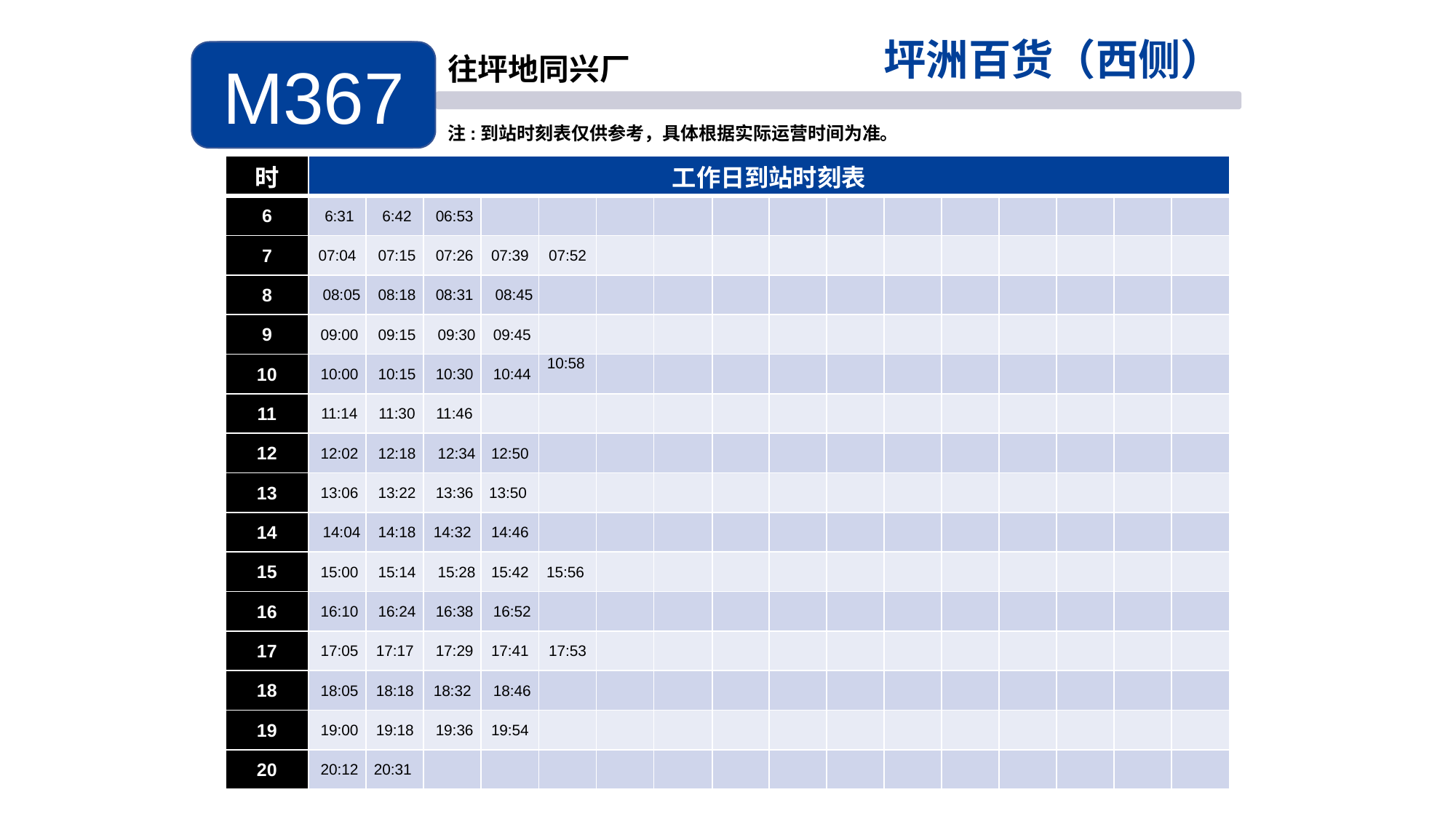

坪洲百货（西侧）
M367
B671
往坪地同兴厂

注:到站时刻表仅供参考，具体根据实际运营时间为准。
| 时 | 工作日到站时刻表 |  |  |  |  |  |  |  |  |  |  |  |  |  |  |  |
| --- | --- | --- | --- | --- | --- | --- | --- | --- | --- | --- | --- | --- | --- | --- | --- | --- |
| 6 | 6:31 | 6:42 | 06:53 |  |  |  |  |  |  |  |  |  |  |  |  |  |
| 7 | 07:04 | 07:15 | 07:26 | 07:39 | 07:52 |  |  |  |  |  |  |  |  |  |  |  |
| 8 | 08:05 | 08:18 | 08:31 | 08:45 |  |  |  |  |  |  |  |  |  |  |  |  |
| 9 | 09:00 | 09:15 | 09:30 | 09:45 |  |  |  |  |  |  |  |  |  |  |  |  |
| 10 | 10:00 | 10:15 | 10:30 | 10:44 | 10:58 |  |  |  |  |  |  |  |  |  |  |  |
| 11 | 11:14 | 11:30 | 11:46 |  |  |  |  |  |  |  |  |  |  |  |  |  |
| 12 | 12:02 | 12:18 | 12:34 | 12:50 |  |  |  |  |  |  |  |  |  |  |  |  |
| 13 | 13:06 | 13:22 | 13:36 | 13:50 |  |  |  |  |  |  |  |  |  |  |  |  |
| 14 | 14:04 | 14:18 | 14:32 | 14:46 |  |  |  |  |  |  |  |  |  |  |  |  |
| 15 | 15:00 | 15:14 | 15:28 | 15:42 | 15:56 |  |  |  |  |  |  |  |  |  |  |  |
| 16 | 16:10 | 16:24 | 16:38 | 16:52 |  |  |  |  |  |  |  |  |  |  |  |  |
| 17 | 17:05 | 17:17 | 17:29 | 17:41 | 17:53 |  |  |  |  |  |  |  |  |  |  |  |
| 18 | 18:05 | 18:18 | 18:32 | 18:46 |  |  |  |  |  |  |  |  |  |  |  |  |
| 19 | 19:00 | 19:18 | 19:36 | 19:54 |  |  |  |  |  |  |  |  |  |  |  |  |
| 20 | 20:12 | 20:31 |  |  |  |  |  |  |  |  |  |  |  |  |  |  |